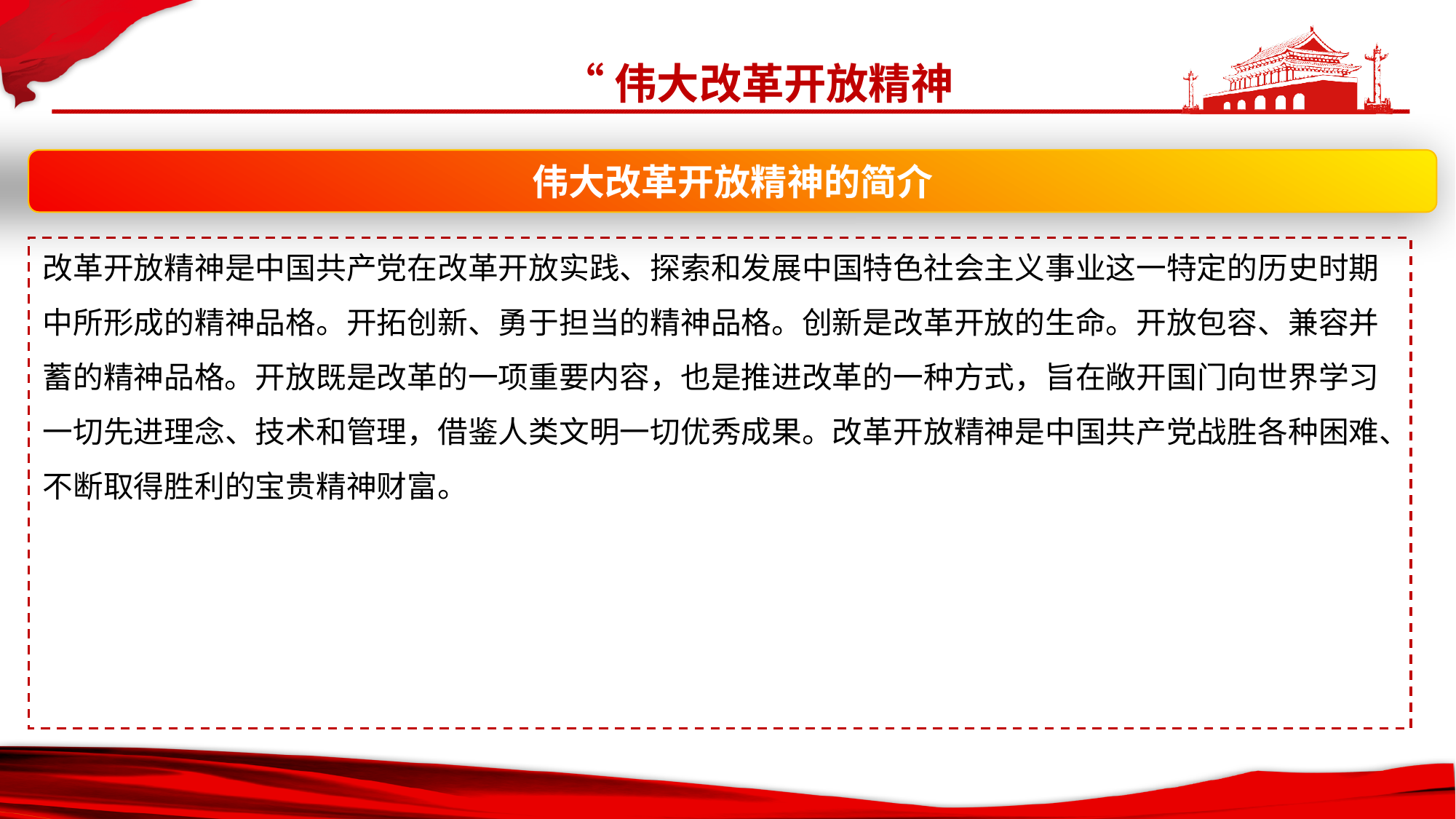

“伟大改革开放精神
伟大改革开放精神的简介
改革开放精神是中国共产党在改革开放实践、探索和发展中国特色社会主义事业这一特定的历史时期中所形成的精神品格。开拓创新、勇于担当的精神品格。创新是改革开放的生命。开放包容、兼容并蓄的精神品格。开放既是改革的一项重要内容，也是推进改革的一种方式，旨在敞开国门向世界学习一切先进理念、技术和管理，借鉴人类文明一切优秀成果。改革开放精神是中国共产党战胜各种困难、不断取得胜利的宝贵精神财富。